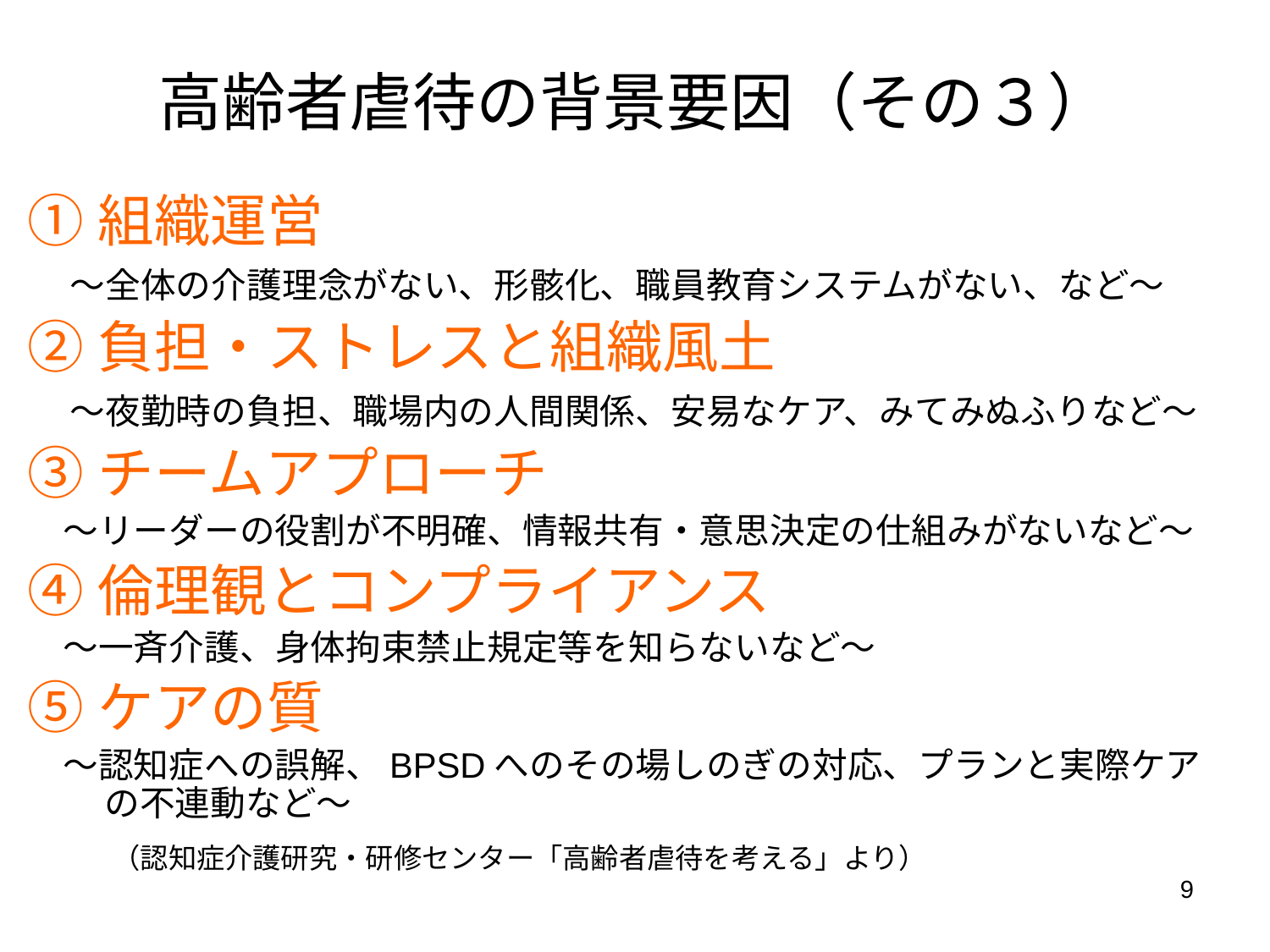

# 高齢者虐待の背景要因（その３）
①組織運営
　～全体の介護理念がない、形骸化、職員教育システムがない、など～
②負担・ストレスと組織風土
　～夜勤時の負担、職場内の人間関係、安易なケア、みてみぬふりなど～
③チームアプローチ
　～リーダーの役割が不明確、情報共有・意思決定の仕組みがないなど～
④倫理観とコンプライアンス
　～一斉介護、身体拘束禁止規定等を知らないなど～
⑤ケアの質
　～認知症への誤解、BPSDへのその場しのぎの対応、プランと実際ケアの不連動など～
　　（認知症介護研究・研修センター「高齢者虐待を考える」より）

9